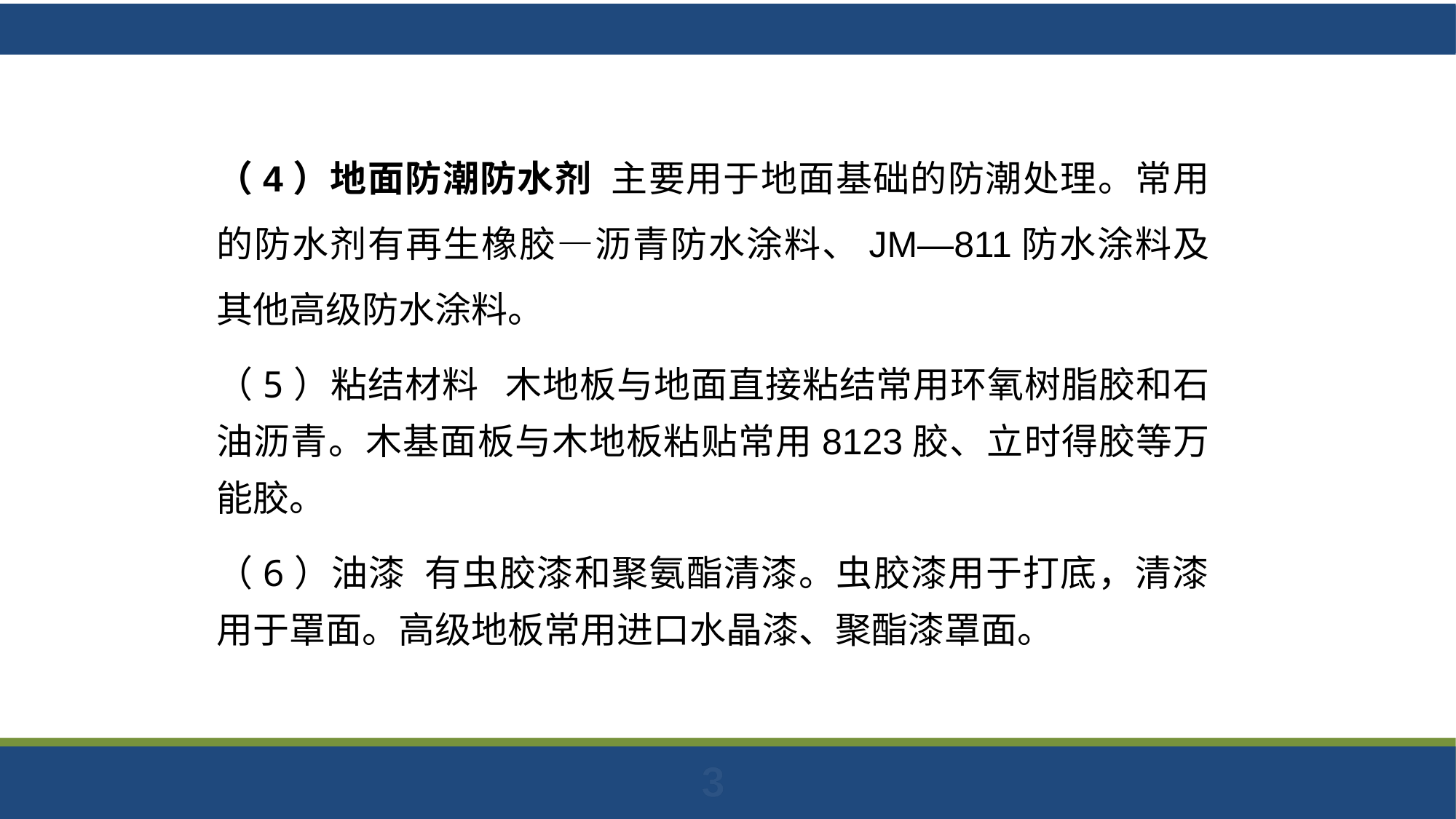

（4）地面防潮防水剂  主要用于地面基础的防潮处理。常用的防水剂有再生橡胶—沥青防水涂料、JM—811防水涂料及其他高级防水涂料。
（5）粘结材料   木地板与地面直接粘结常用环氧树脂胶和石油沥青。木基面板与木地板粘贴常用8123胶、立时得胶等万能胶。
（6）油漆  有虫胶漆和聚氨酯清漆。虫胶漆用于打底，清漆用于罩面。高级地板常用进口水晶漆、聚酯漆罩面。

3